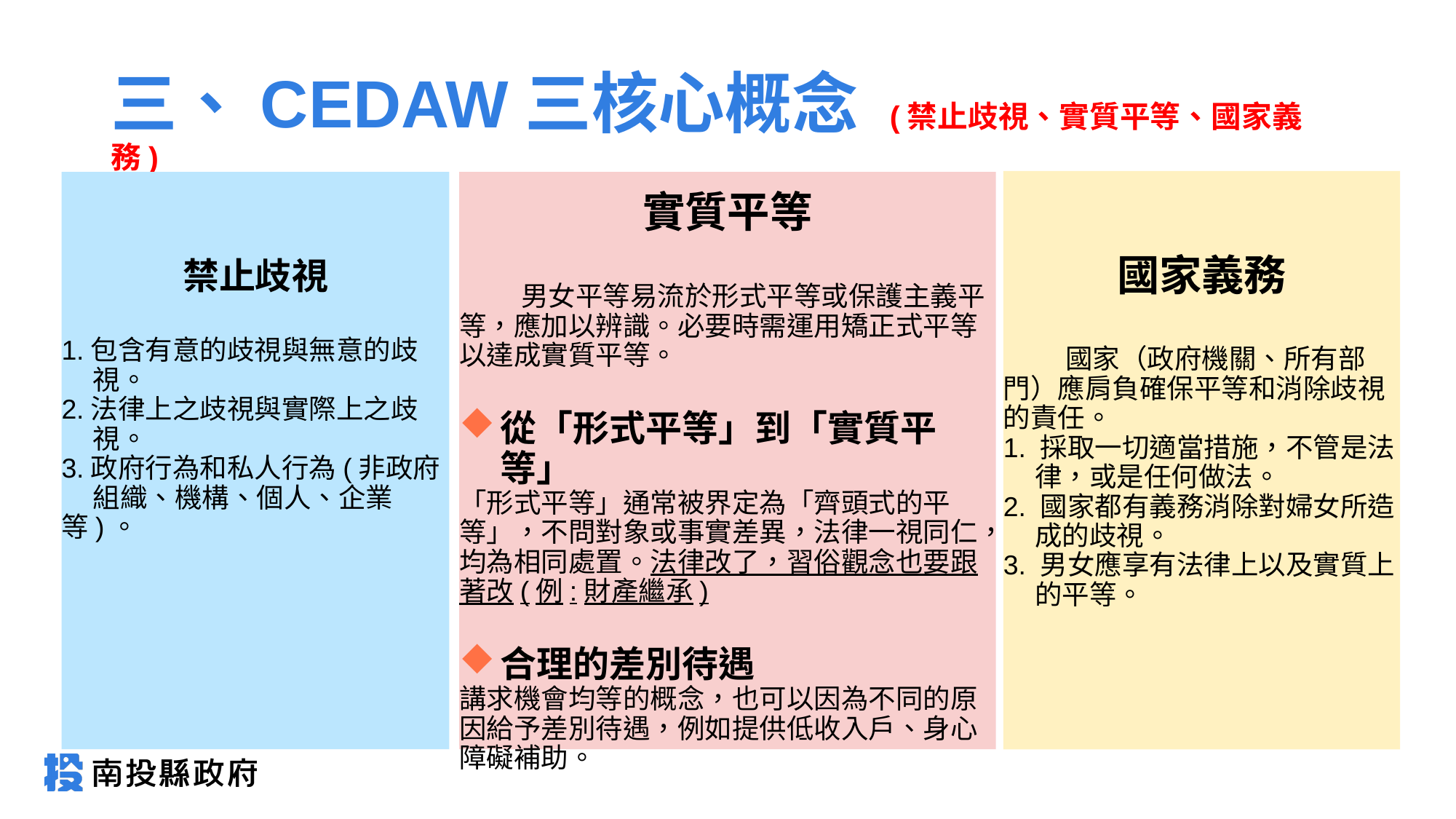

# 三、CEDAW三核心概念 (禁止歧視、實質平等、國家義務)

國家義務

         國家（政府機關、所有部門）應肩負確保平等和消除歧視的責任。
1. 採取一切適當措施，不管是法
    律，或是任何做法。
2. 國家都有義務消除對婦女所造
    成的歧視。
3. 男女應享有法律上以及實質上
    的平等。

禁止歧視

1.包含有意的歧視與無意的歧
    視。
2.法律上之歧視與實際上之歧
    視。
3.政府行為和私人行為(非政府
    組織、機構、個人、企業等)。

實質平等

         男女平等易流於形式平等或保護主義平等，應加以辨識。必要時需運用矯正式平等以達成實質平等。

從「形式平等」到「實質平等」
「形式平等」通常被界定為「齊頭式的平等」，不問對象或事實差異，法律一視同仁，均為相同處置。法律改了，習俗觀念也要跟著改(例:財產繼承)

合理的差別待遇
講求機會均等的概念，也可以因為不同的原因給予差別待遇，例如提供低收入戶、身心障礙補助。